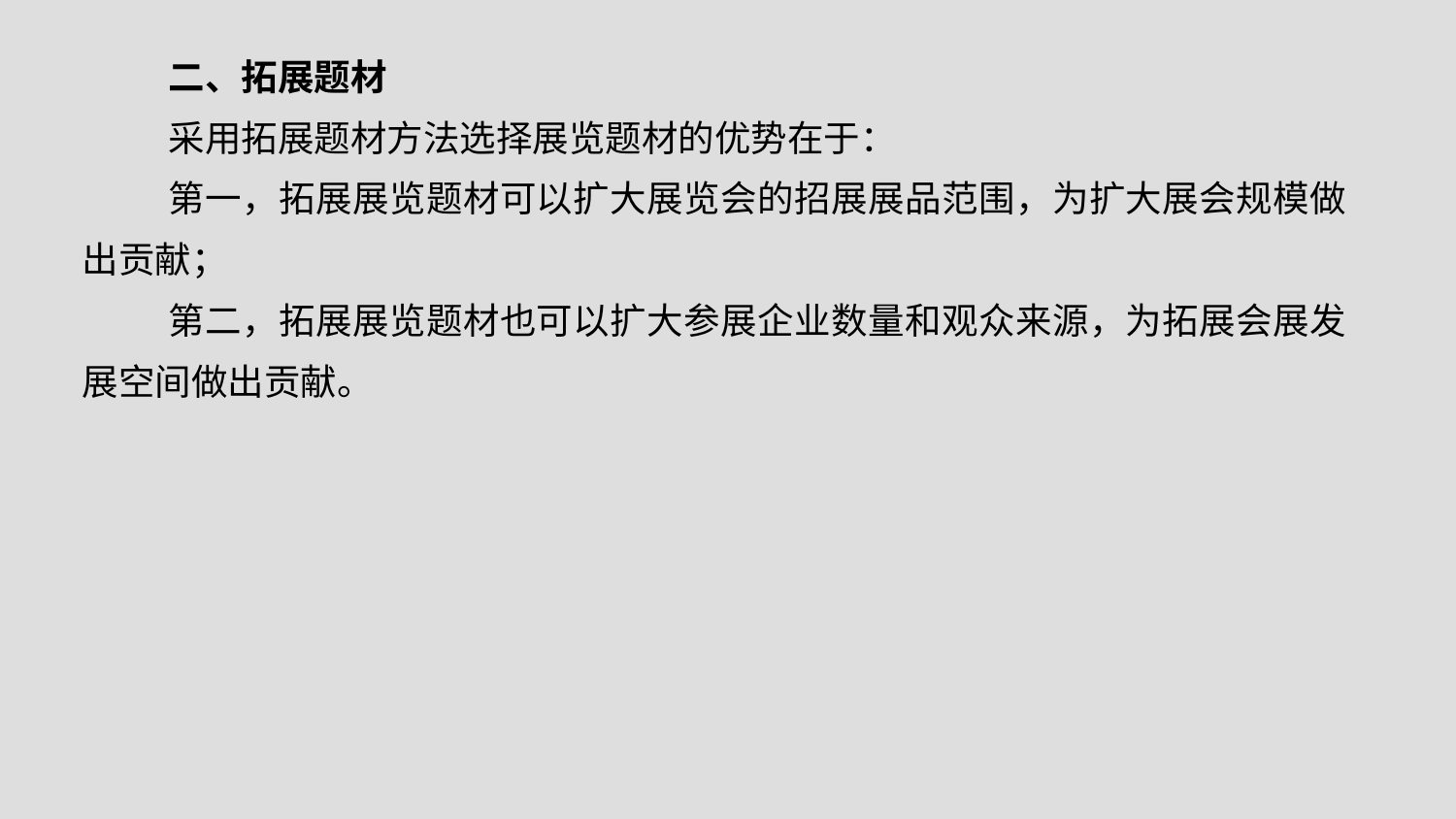

二、拓展题材
采用拓展题材方法选择展览题材的优势在于：
第一，拓展展览题材可以扩大展览会的招展展品范围，为扩大展会规模做出贡献；
第二，拓展展览题材也可以扩大参展企业数量和观众来源，为拓展会展发展空间做出贡献。